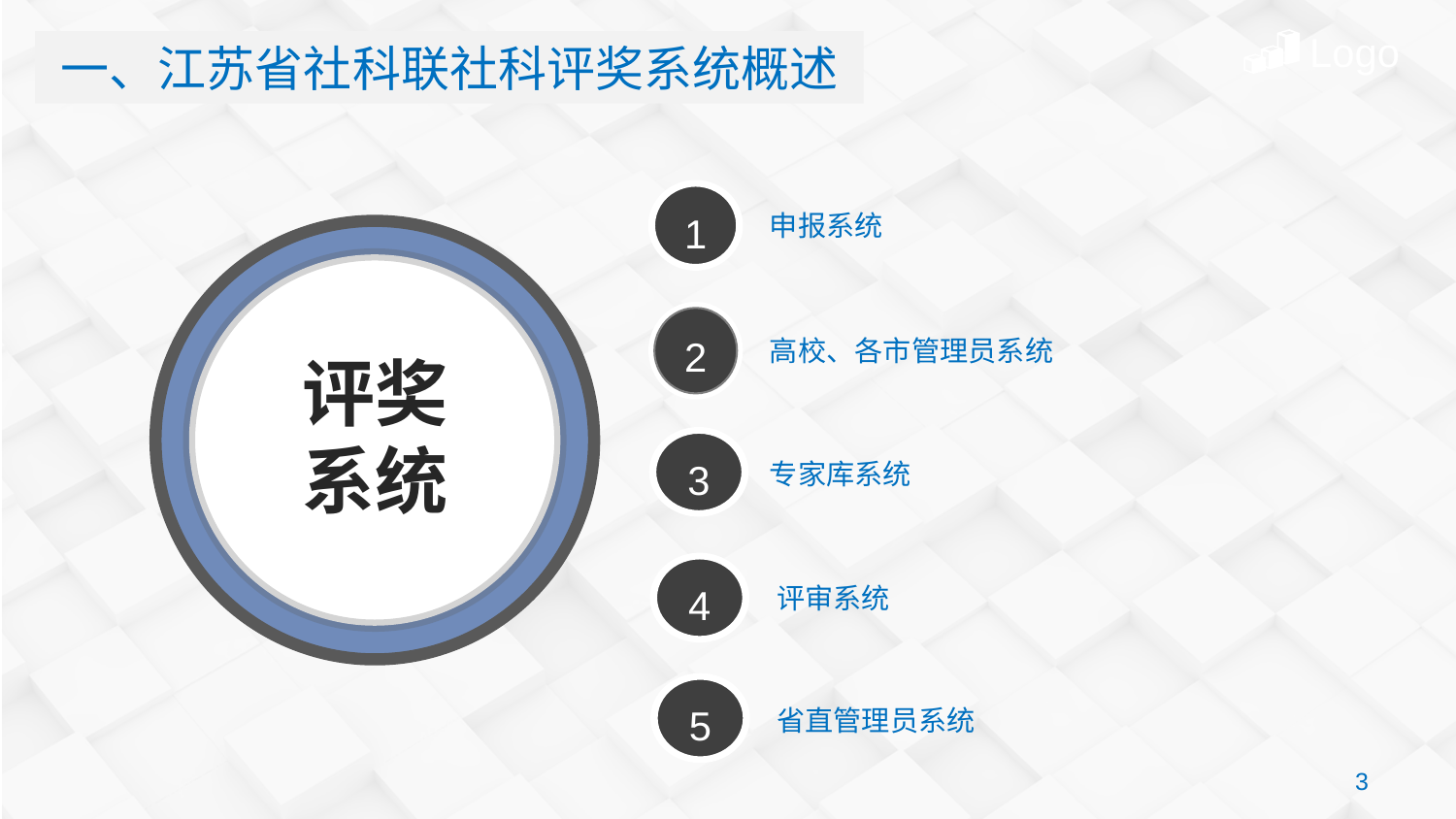

Logo

一、江苏省社科联社科评奖系统概述

1
申报系统

评奖系统

2
高校、各市管理员系统

3
专家库系统

4
评审系统

5
省直管理员系统
3